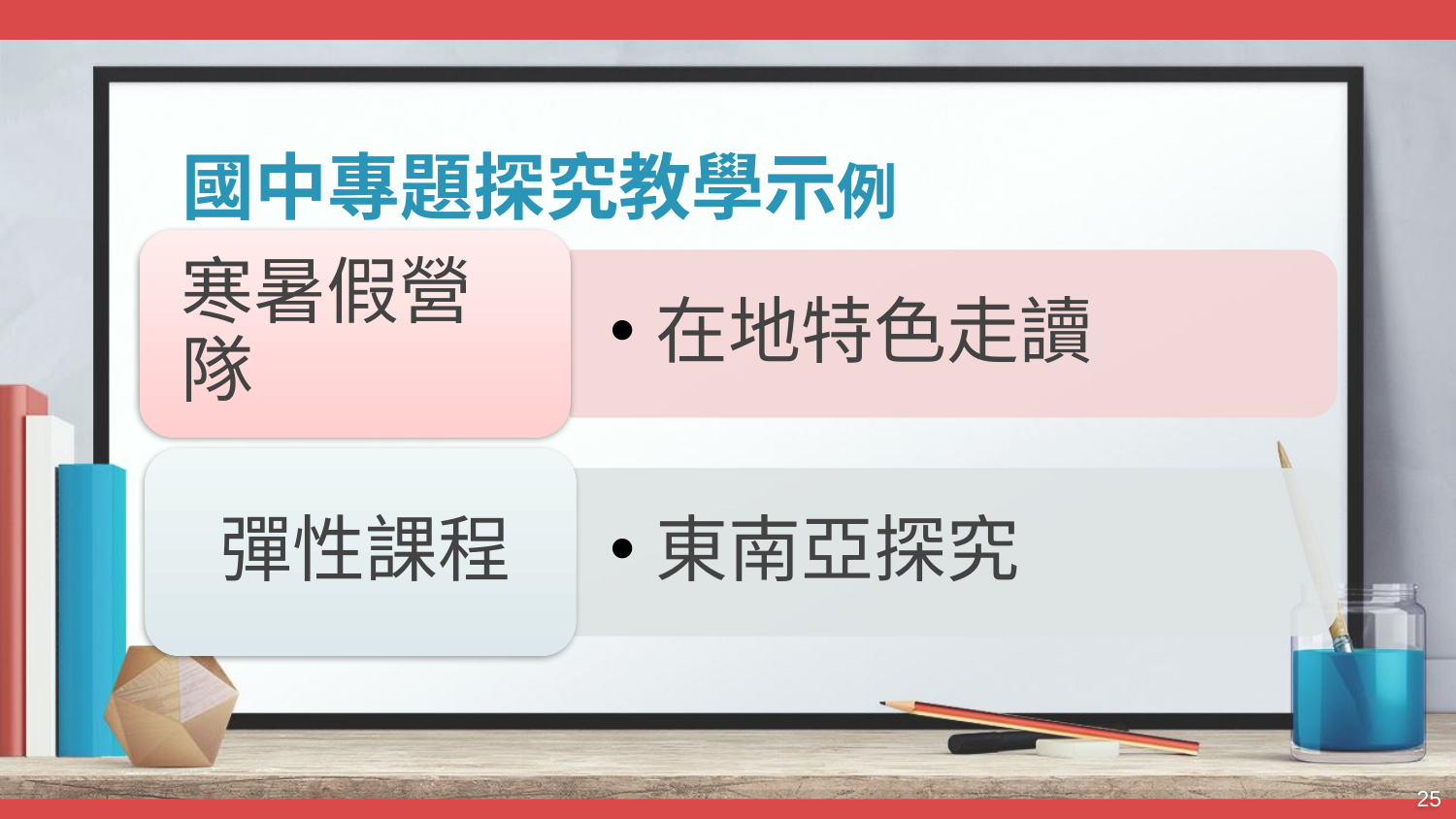

# 國中專題探究教學示例
在地特色走讀
寒暑假營隊
東南亞探究
彈性課程
25